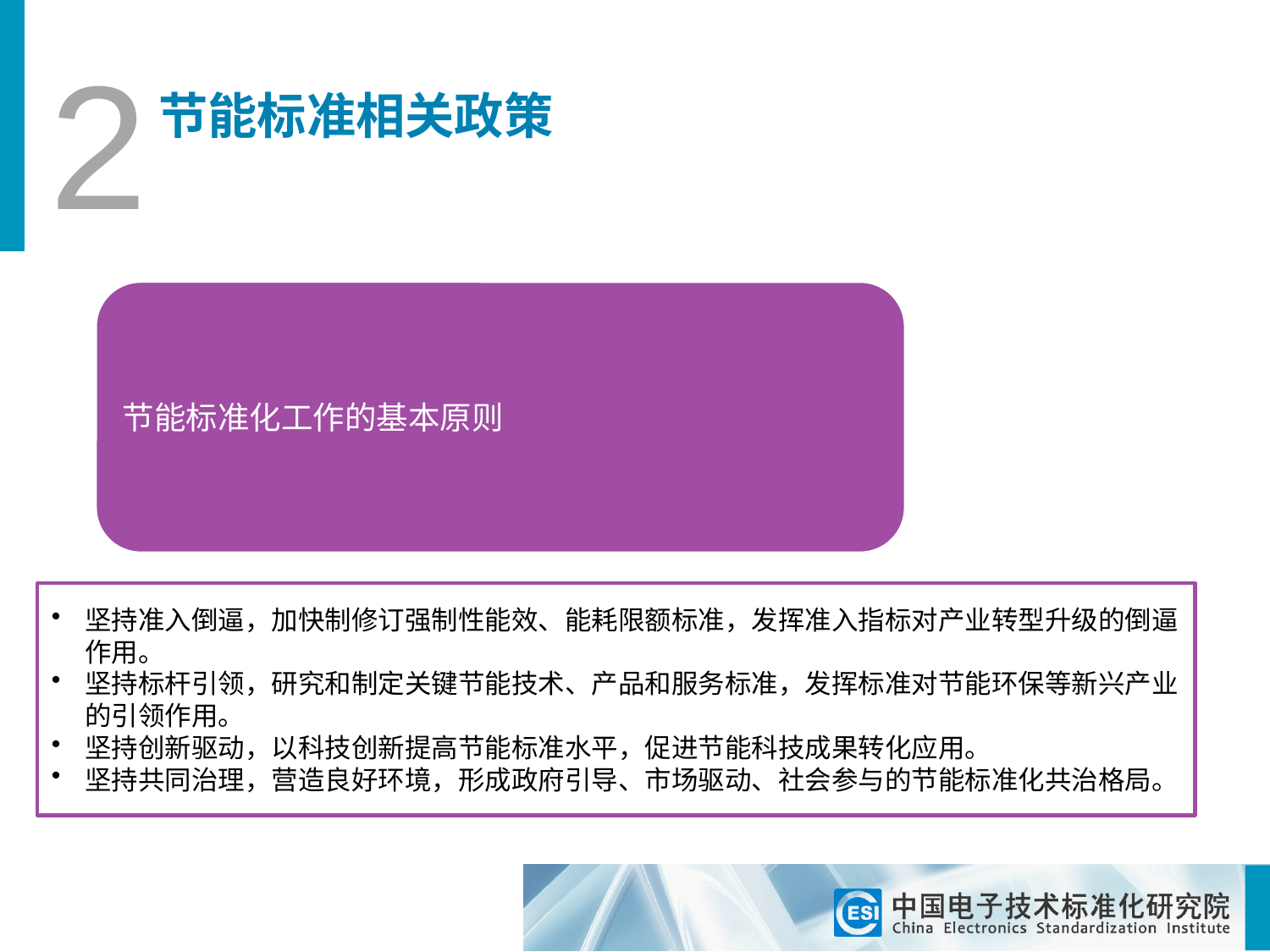

2
节能标准相关政策
节能标准化工作的基本原则
坚持准入倒逼，加快制修订强制性能效、能耗限额标准，发挥准入指标对产业转型升级的倒逼作用。
坚持标杆引领，研究和制定关键节能技术、产品和服务标准，发挥标准对节能环保等新兴产业的引领作用。
坚持创新驱动，以科技创新提高节能标准水平，促进节能科技成果转化应用。
坚持共同治理，营造良好环境，形成政府引导、市场驱动、社会参与的节能标准化共治格局。